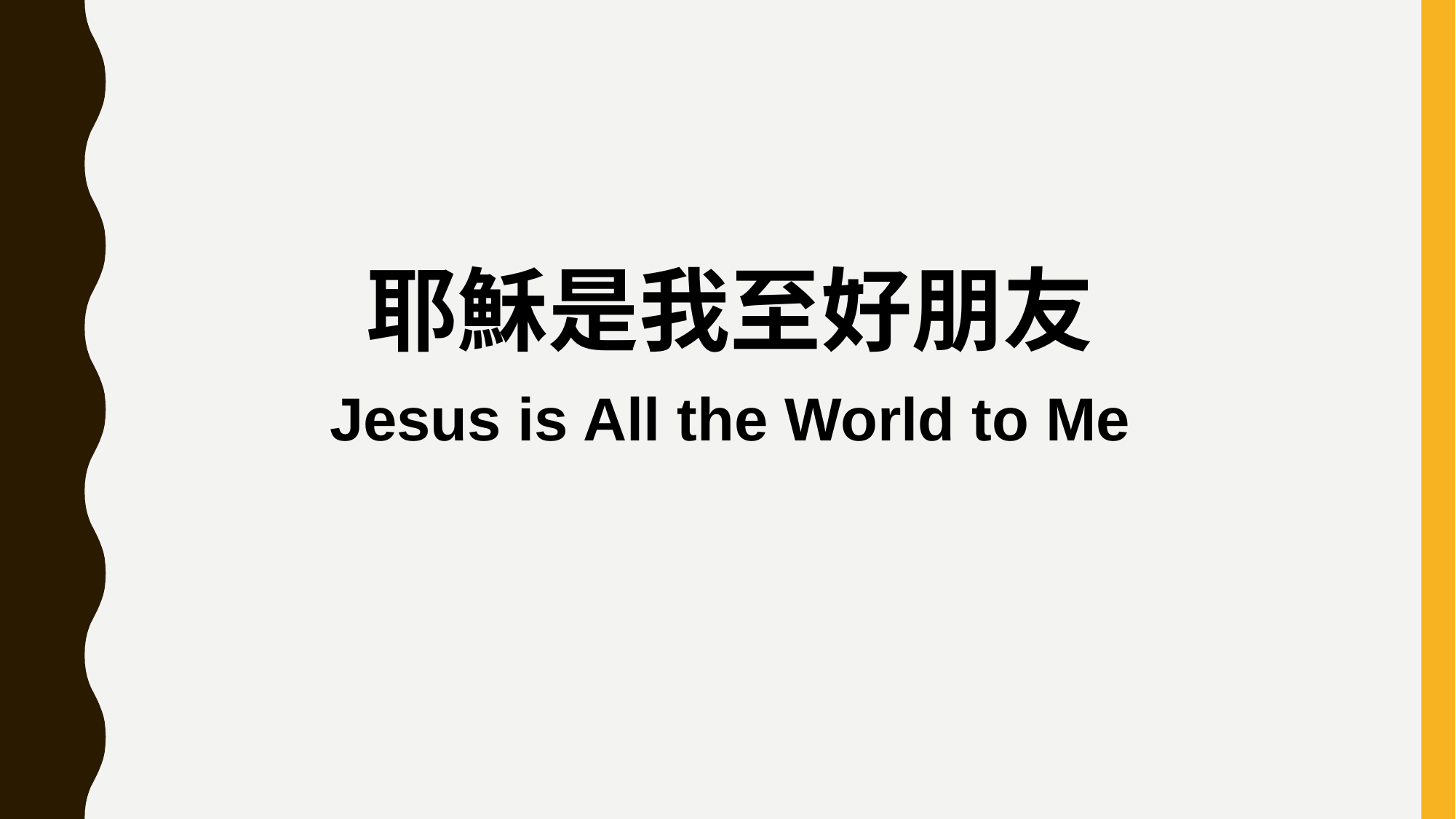

耶穌是我至好朋友
Jesus is All the World to Me